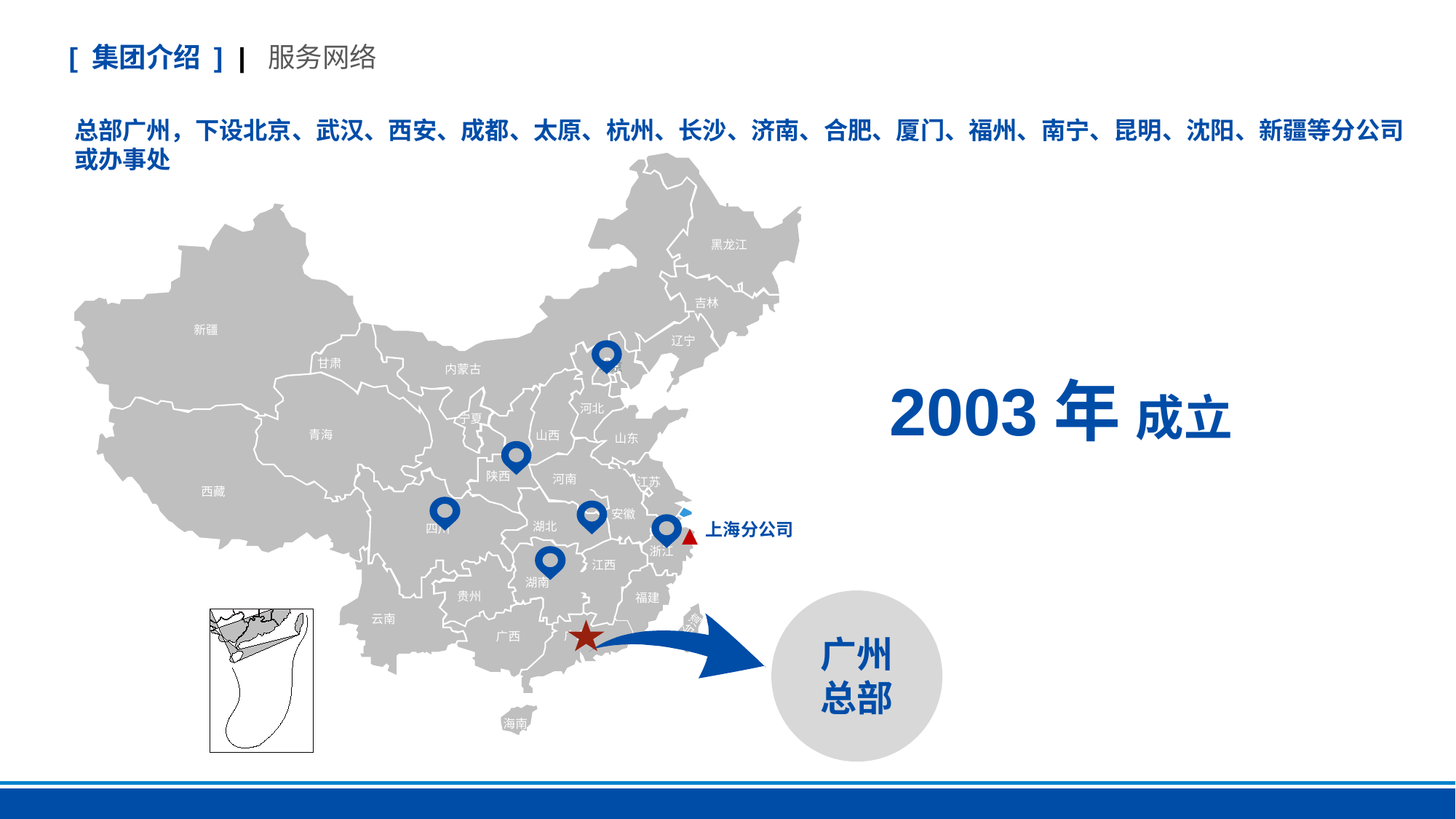

[ 集团介绍 ]  |  服务网络
总部广州，下设北京、武汉、西安、成都、太原、杭州、长沙、济南、合肥、厦门、福州、南宁、昆明、沈阳、新疆等分公司或办事处

黑龙江

吉林

新疆

辽宁
甘肃
北京

内蒙古

河北

宁夏
青海
山西
山东

陕西
河南
江苏
西藏

安徽

湖北
四川

浙江

江西

湖南
贵州
福建
台湾

云南

广东
广西

海南

2003年 成立

▲

上海分公司

广州总部